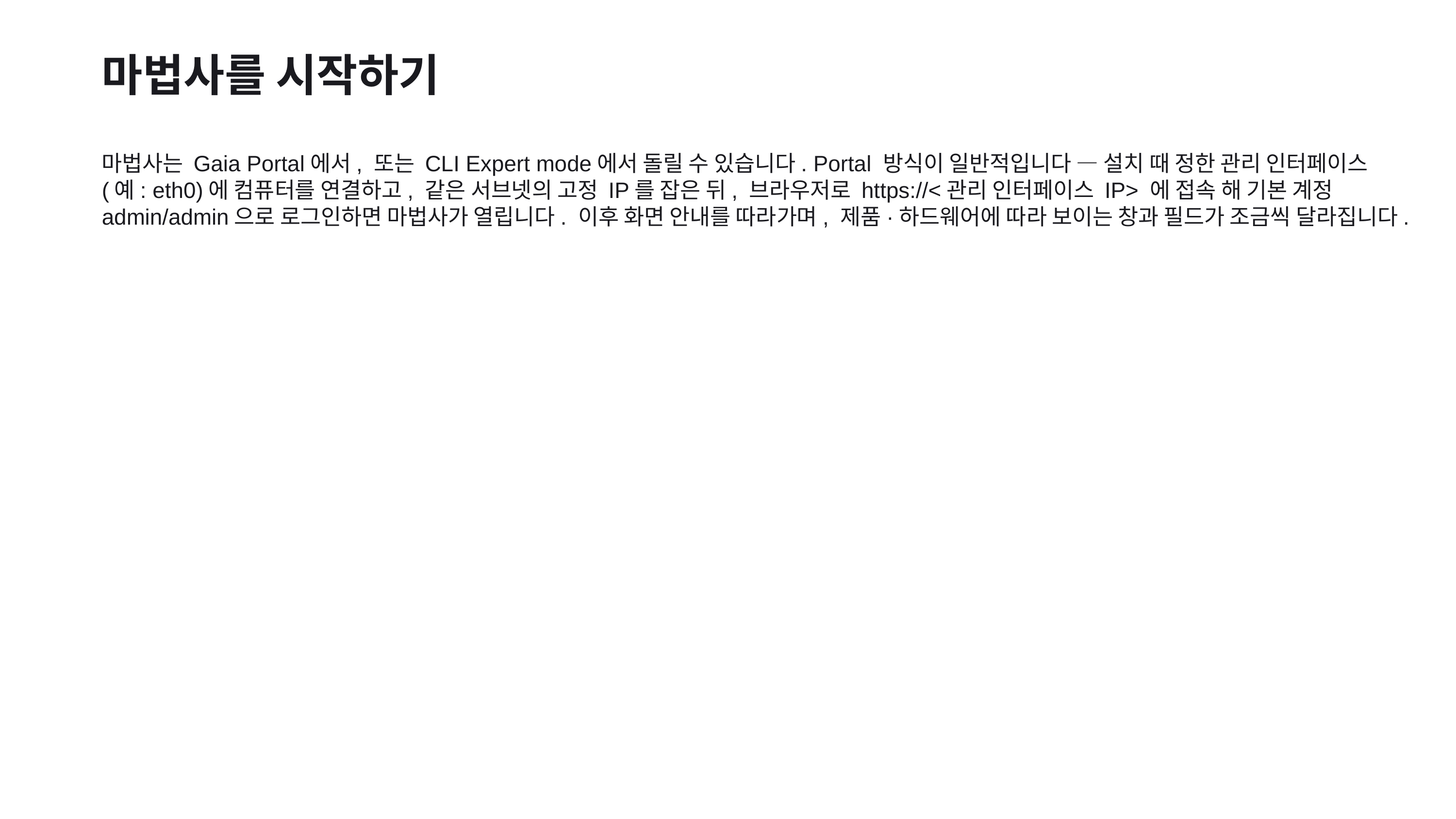

마법사를 시작하기
마법사는 Gaia Portal에서, 또는 CLI Expert mode에서 돌릴 수 있습니다. Portal 방식이 일반적입니다 — 설치 때 정한 관리 인터페이스(예: eth0)에 컴퓨터를 연결하고, 같은 서브넷의 고정 IP를 잡은 뒤, 브라우저로 https://<관리 인터페이스 IP> 에 접속 해 기본 계정 admin/admin으로 로그인하면 마법사가 열립니다. 이후 화면 안내를 따라가며, 제품·하드웨어에 따라 보이는 창과 필드가 조금씩 달라집니다.